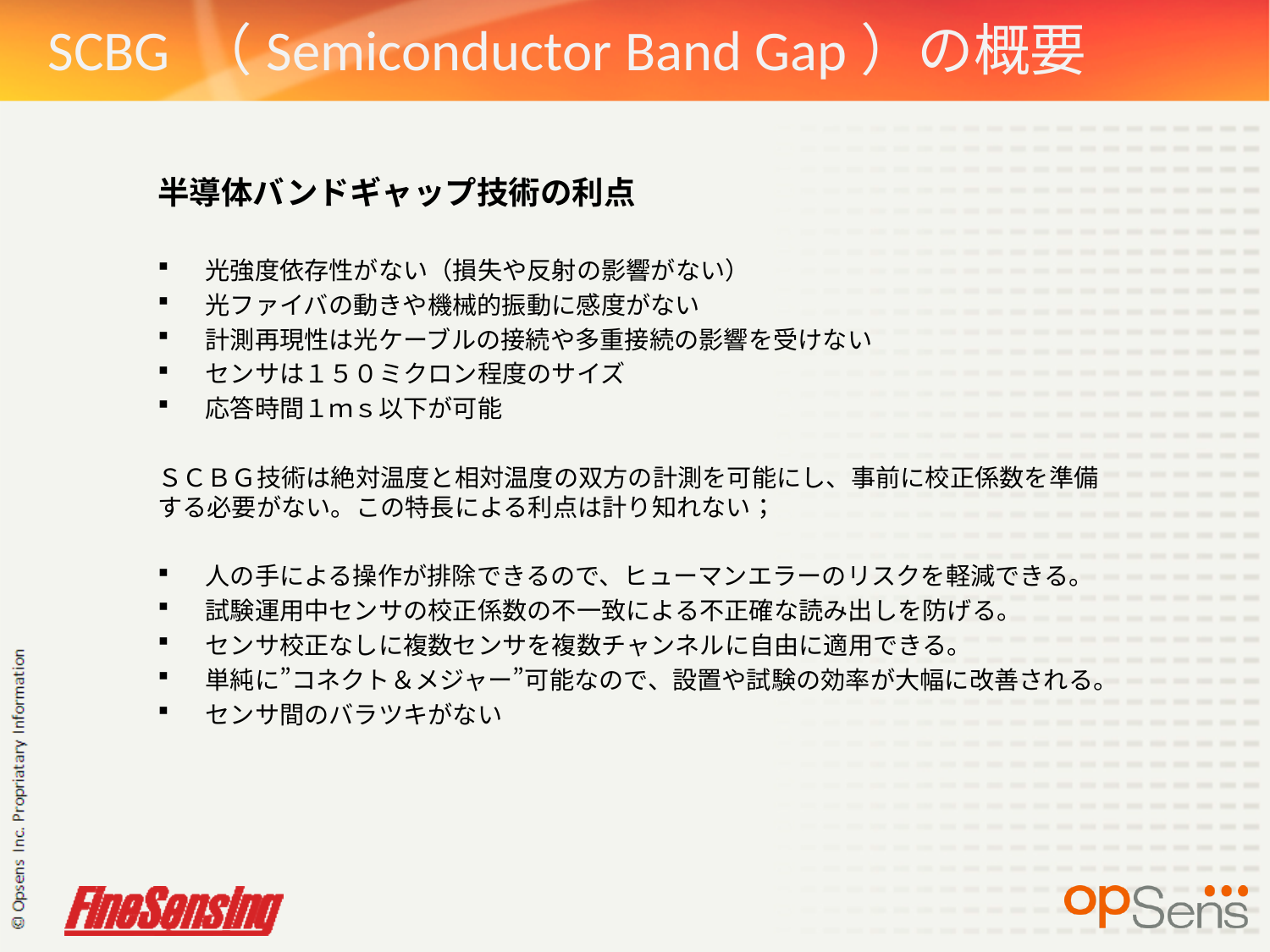

# SCBG （Semiconductor Band Gap）の概要
半導体バンドギャップ技術の利点

光強度依存性がない（損失や反射の影響がない）
光ファイバの動きや機械的振動に感度がない
計測再現性は光ケーブルの接続や多重接続の影響を受けない
センサは１５０ミクロン程度のサイズ
応答時間１ｍｓ以下が可能

ＳＣＢＧ技術は絶対温度と相対温度の双方の計測を可能にし、事前に校正係数を準備する必要がない。この特長による利点は計り知れない；

人の手による操作が排除できるので、ヒューマンエラーのリスクを軽減できる。
試験運用中センサの校正係数の不一致による不正確な読み出しを防げる。
センサ校正なしに複数センサを複数チャンネルに自由に適用できる。
単純に”コネクト＆メジャー”可能なので、設置や試験の効率が大幅に改善される。
センサ間のバラツキがない